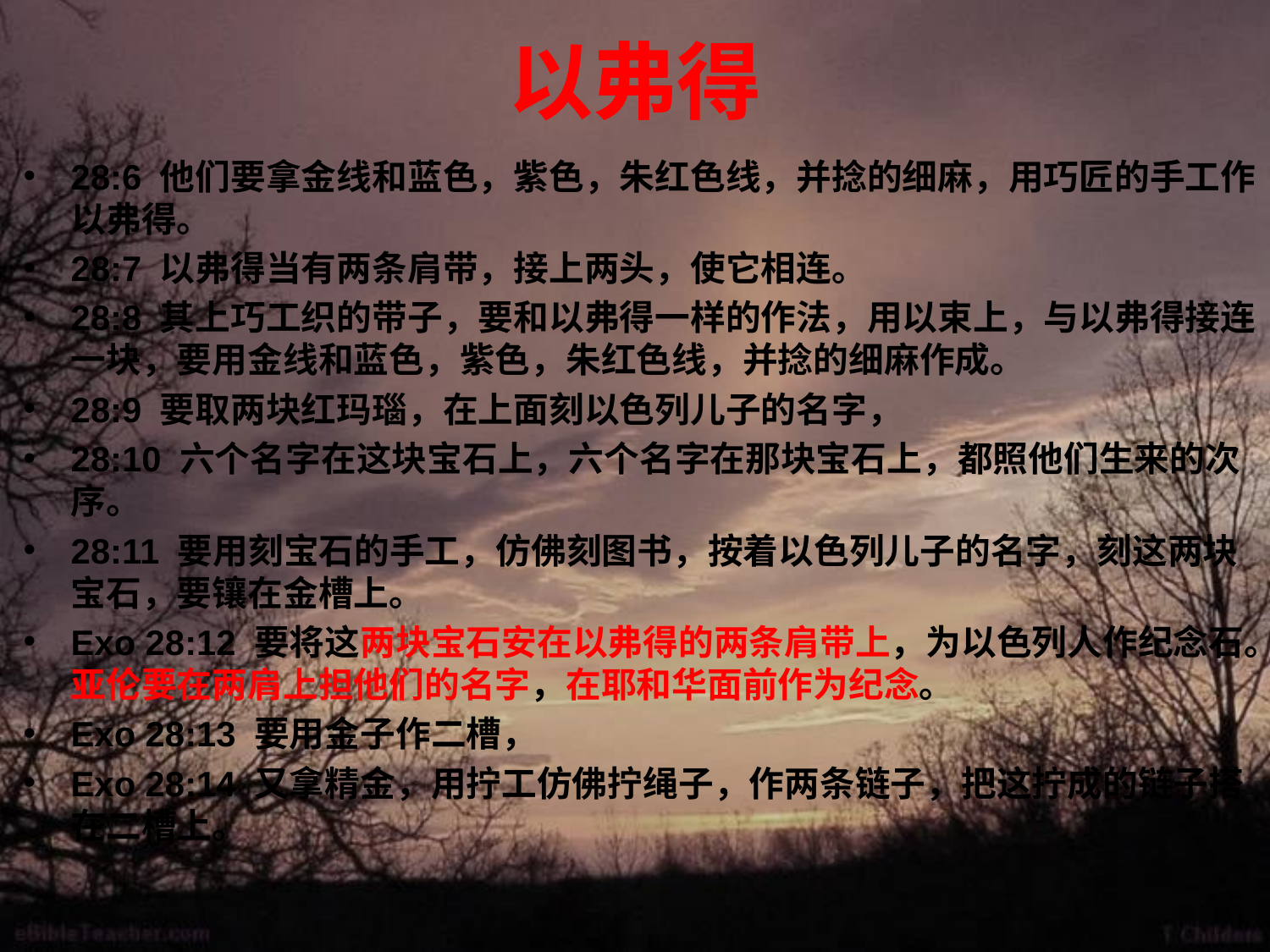

# 以弗得
28:6 他们要拿金线和蓝色，紫色，朱红色线，并捻的细麻，用巧匠的手工作以弗得。
28:7 以弗得当有两条肩带，接上两头，使它相连。
28:8 其上巧工织的带子，要和以弗得一样的作法，用以束上，与以弗得接连一块，要用金线和蓝色，紫色，朱红色线，并捻的细麻作成。
28:9 要取两块红玛瑙，在上面刻以色列儿子的名字，
28:10 六个名字在这块宝石上，六个名字在那块宝石上，都照他们生来的次序。
28:11 要用刻宝石的手工，仿佛刻图书，按着以色列儿子的名字，刻这两块宝石，要镶在金槽上。
Exo 28:12 要将这两块宝石安在以弗得的两条肩带上，为以色列人作纪念石。亚伦要在两肩上担他们的名字，在耶和华面前作为纪念。
Exo 28:13 要用金子作二槽，
Exo 28:14 又拿精金，用拧工仿佛拧绳子，作两条链子，把这拧成的链子搭在二槽上。